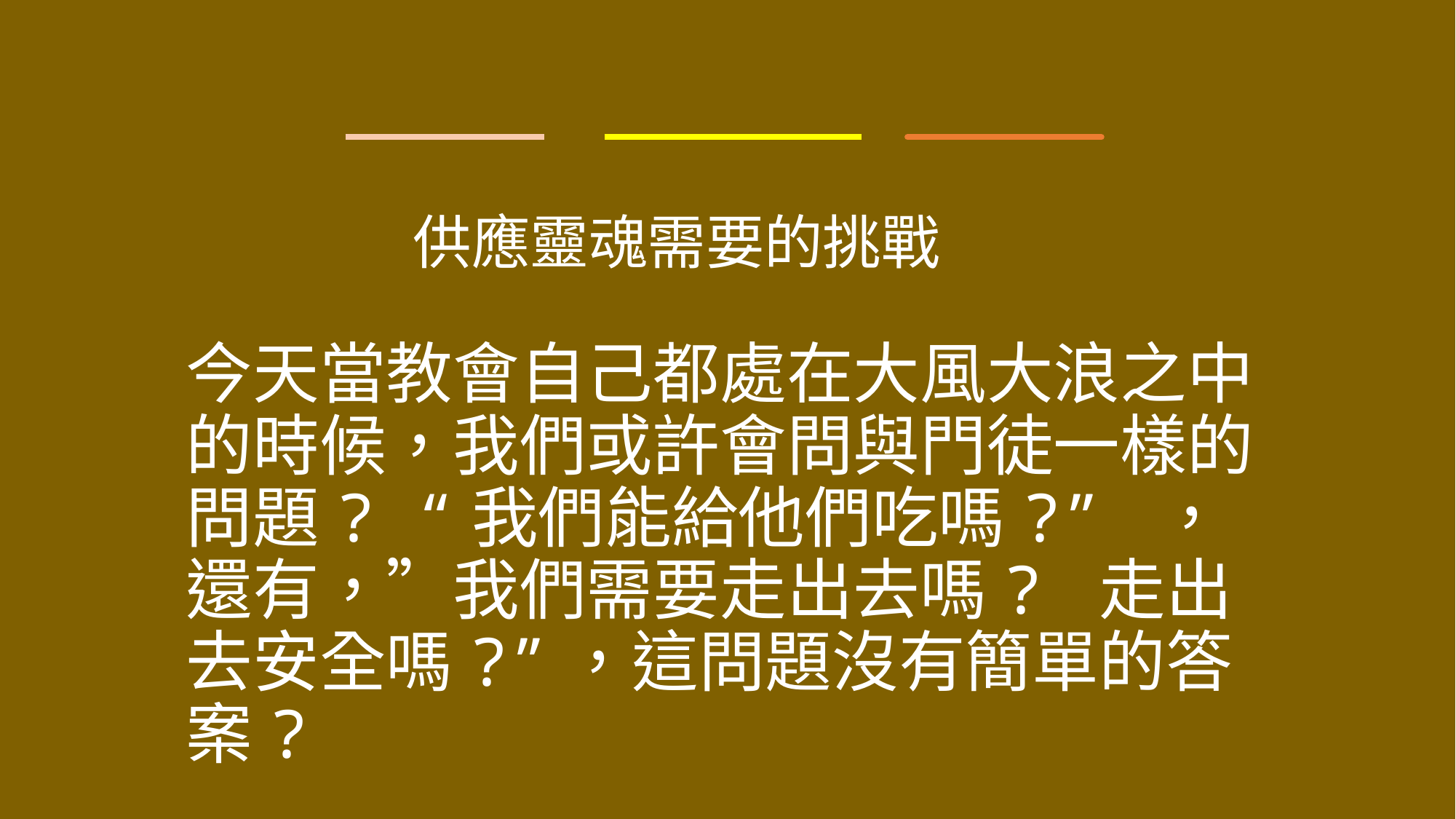

供應靈魂需要的挑戰

今天當教會自己都處在大風大浪之中的時候，我們或許會問與門徒一樣的問題? “我們能給他們吃嗎?” ，還有，”我們需要走出去嗎? 走出去安全嗎?”，這問題沒有簡單的答案?